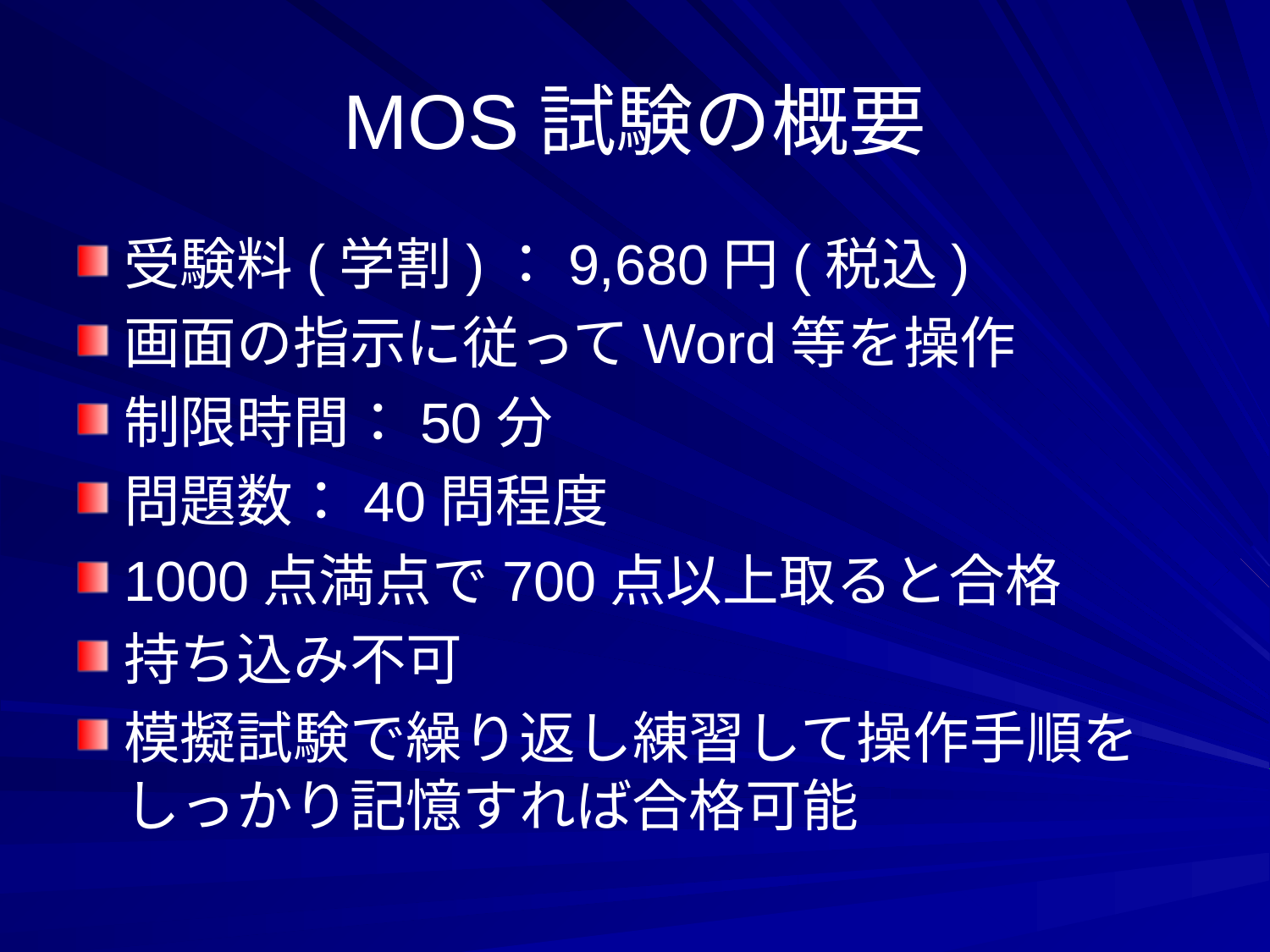

# MOS試験の概要
受験料(学割)：9,680円(税込)
画面の指示に従ってWord等を操作
制限時間：50分
問題数：40問程度
1000点満点で700点以上取ると合格
持ち込み不可
模擬試験で繰り返し練習して操作手順をしっかり記憶すれば合格可能